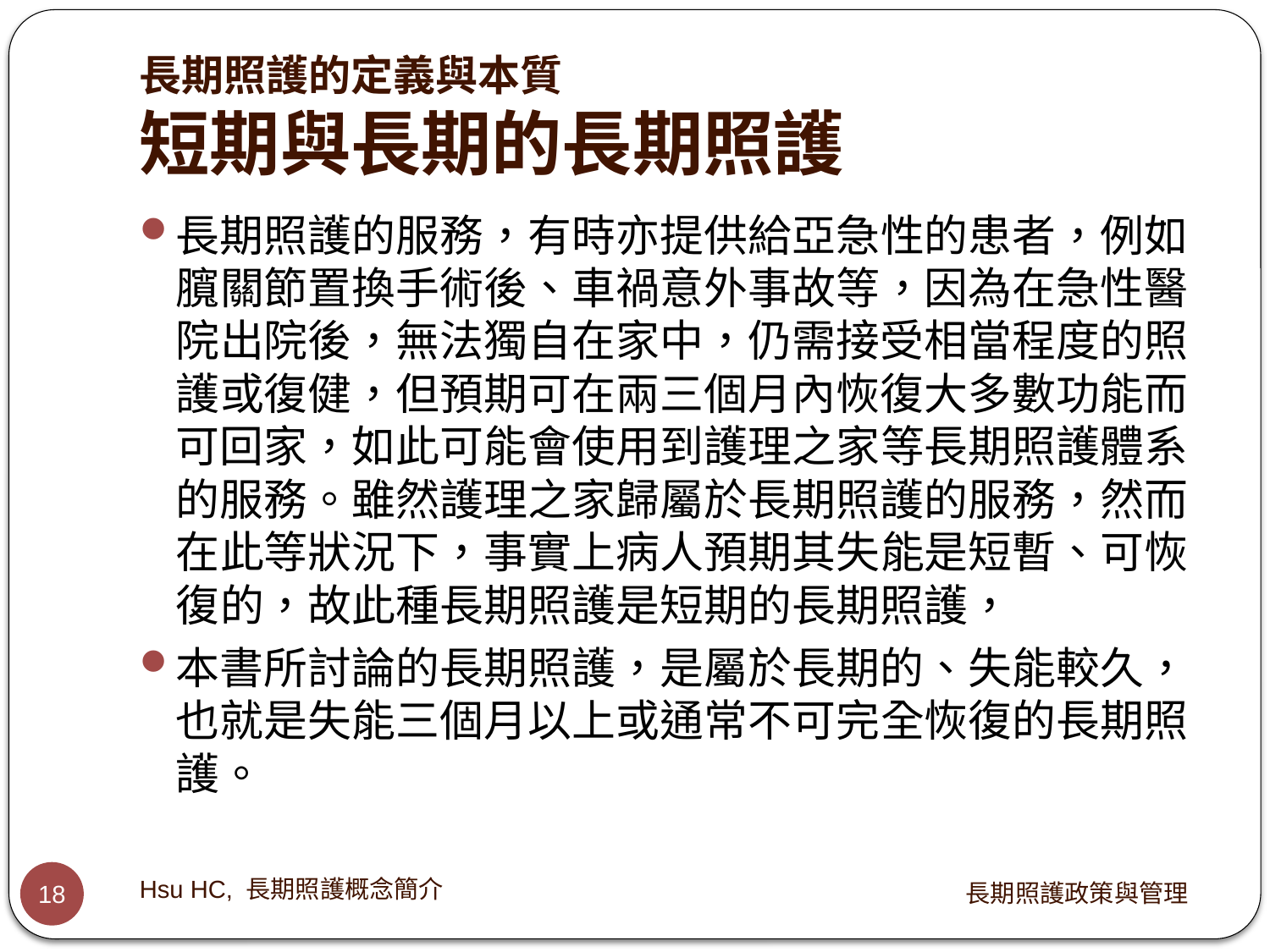

# 長期照護的定義與本質 短期與長期的長期照護
長期照護的服務，有時亦提供給亞急性的患者，例如臗關節置換手術後、車禍意外事故等，因為在急性醫院出院後，無法獨自在家中，仍需接受相當程度的照護或復健，但預期可在兩三個月內恢復大多數功能而可回家，如此可能會使用到護理之家等長期照護體系的服務。雖然護理之家歸屬於長期照護的服務，然而在此等狀況下，事實上病人預期其失能是短暫、可恢復的，故此種長期照護是短期的長期照護，
本書所討論的長期照護，是屬於長期的、失能較久，也就是失能三個月以上或通常不可完全恢復的長期照護。
Hsu HC, 長期照護概念簡介
長期照護政策與管理
18